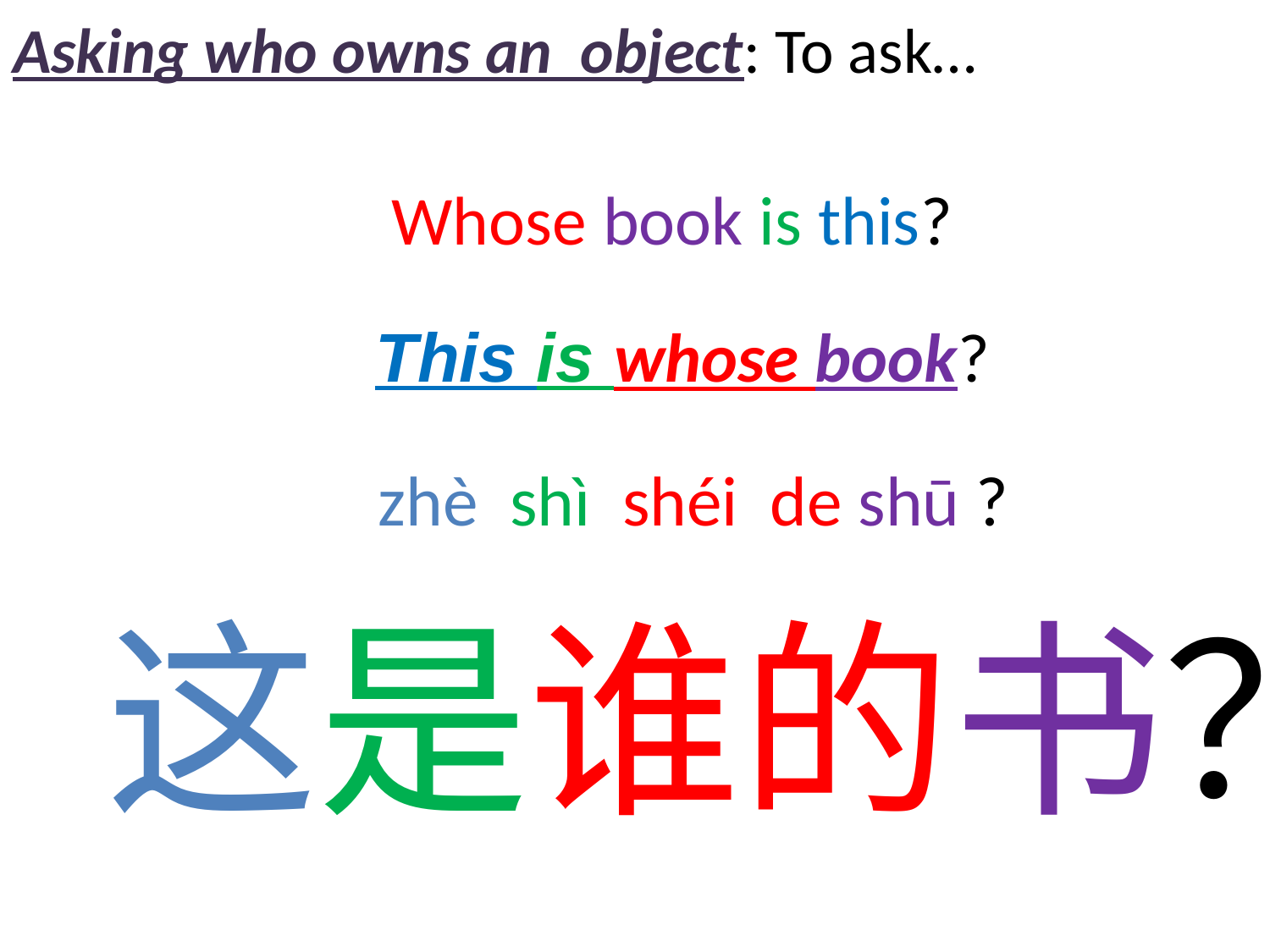

# Asking who owns an  object: To ask…
Whose book is this?
This is whose book?
zhè  shì  shéi  de shū ?
这是谁的书？